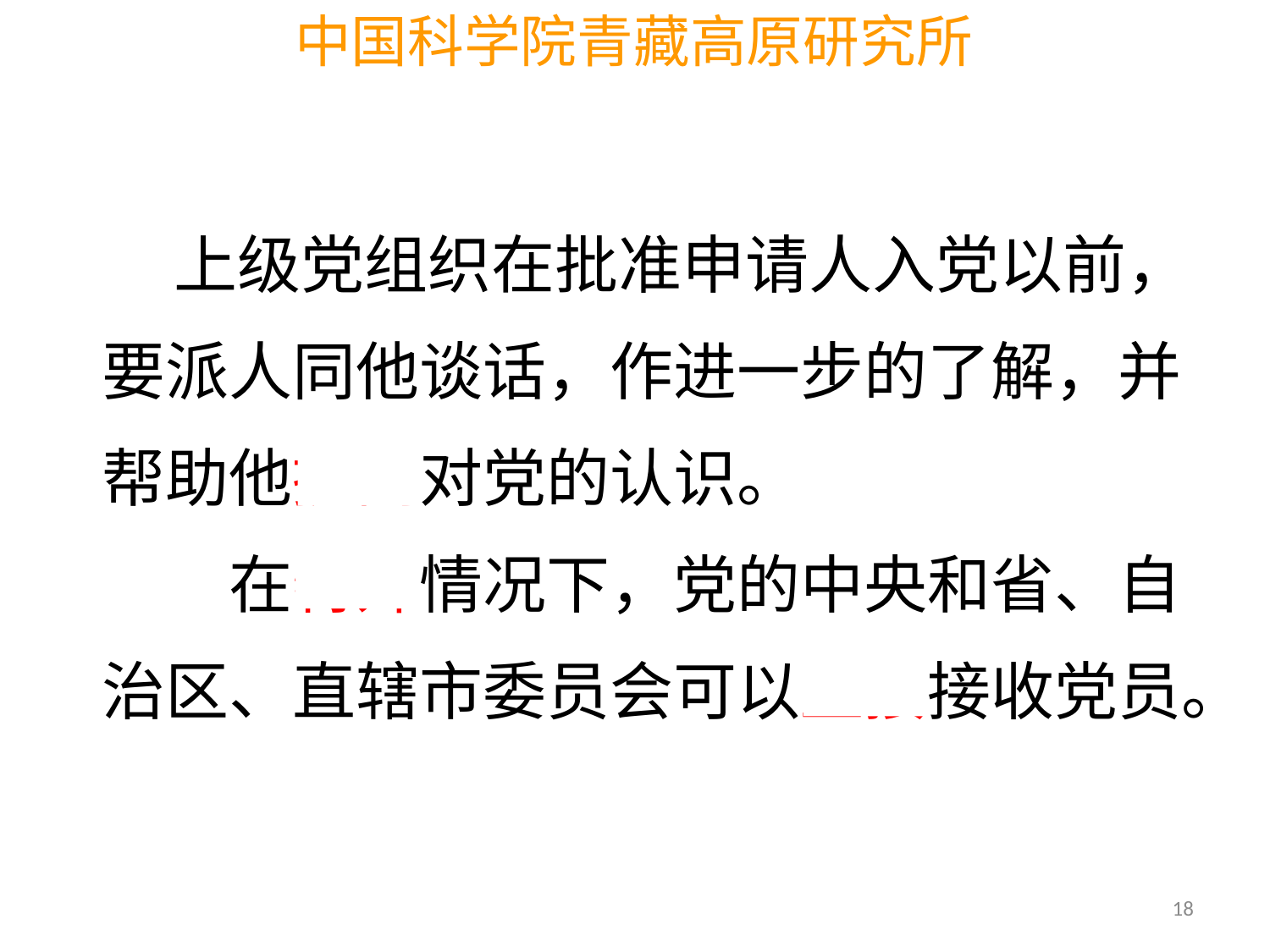

# 上级党组织在批准申请人入党以前，要派人同他谈话，作进一步的了解，并帮助他提高对党的认识。 　　在特殊情况下，党的中央和省、自治区、直辖市委员会可以直接接收党员。

18